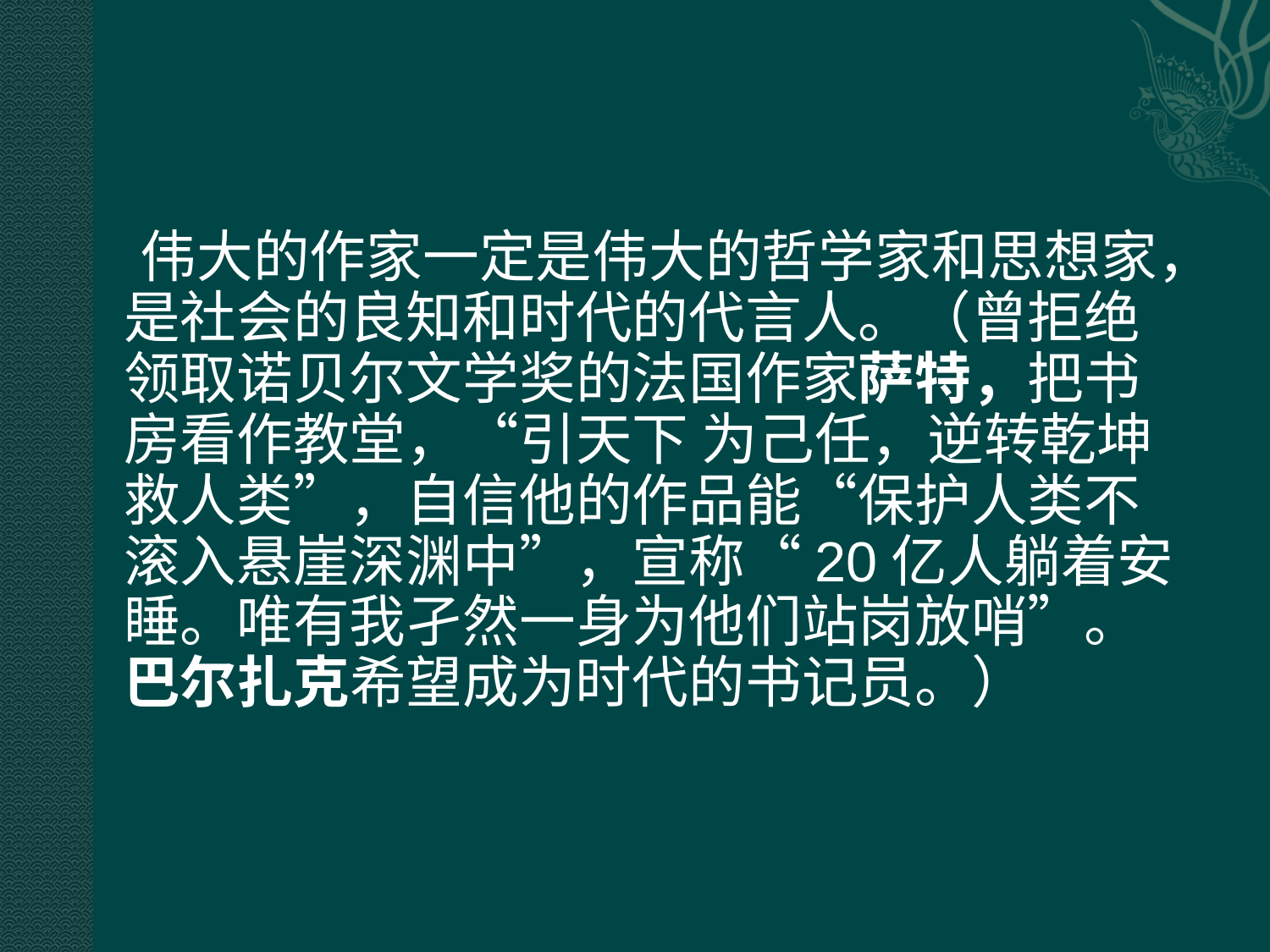

#
    伟大的作家一定是伟大的哲学家和思想家，是社会的良知和时代的代言人。（曾拒绝领取诺贝尔文学奖的法国作家萨特，把书房看作教堂，“引天下 为己任，逆转乾坤救人类”，自信他的作品能“保护人类不滚入悬崖深渊中”，宣称“20亿人躺着安睡。唯有我孑然一身为他们站岗放哨”。巴尔扎克希望成为时代的书记员。）